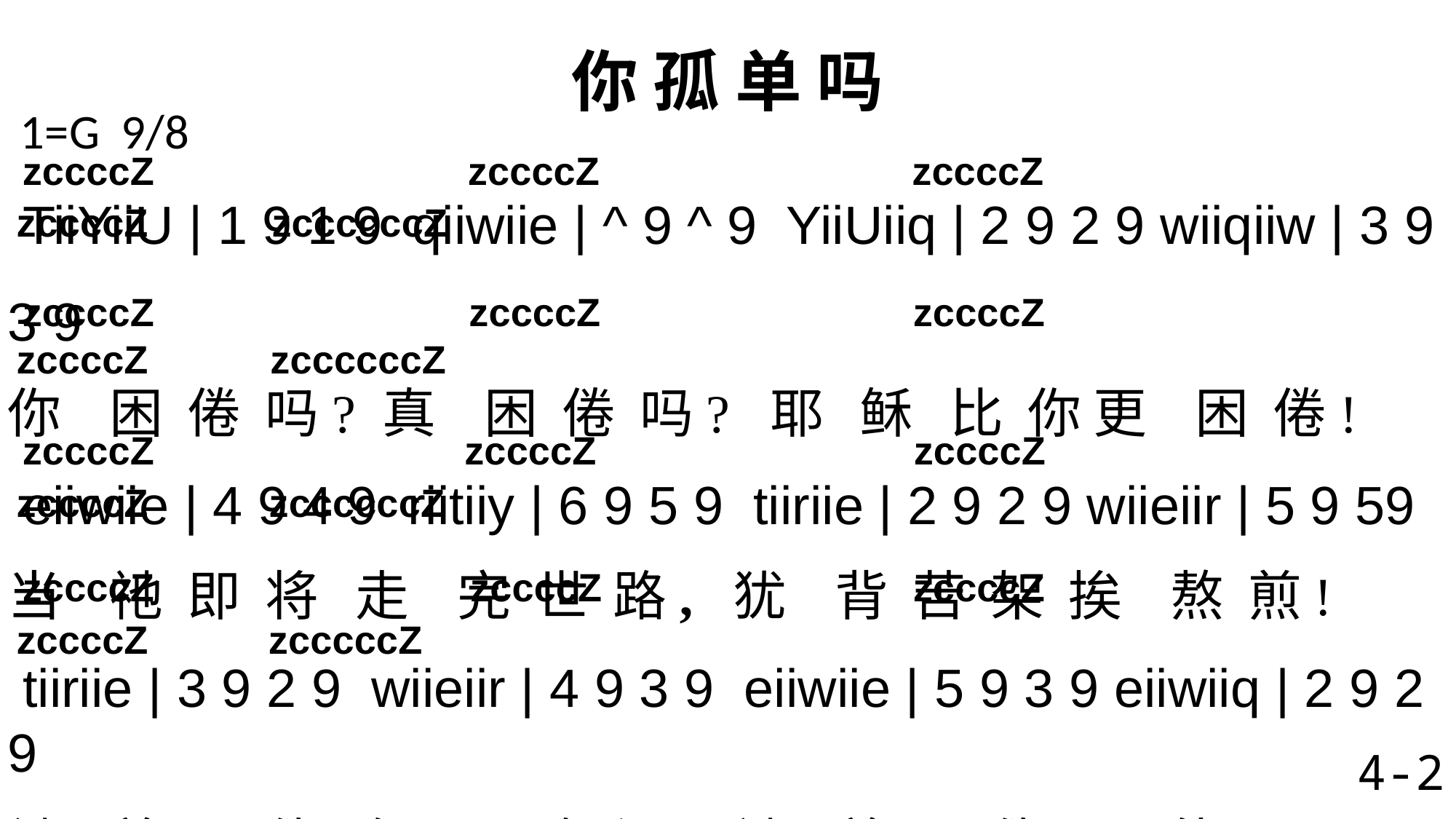

# 你 孤 单 吗
1=G  9/8
 zccccZ                              zccccZ                              zccccZ                           zccccZ            zccccccZ

 TiiYiiU | 1 9 1 9  qiiwiie | ^ 9 ^ 9  YiiUiiq | 2 9 2 9 wiiqiiw | 3 9 3 9
你    困  倦  吗? 真    困  倦  吗?  耶   稣   比  你 更    困  倦!
 eiiwiie | 4 9 4 9  riitiiy | 6 9 5 9  tiiriie | 2 9 2 9 wiieiir | 5 9 59
当    祂  即  将   走    完  世  路,  犹    背  苦  架  挨    熬  煎!
 tiiriie | 3 9 2 9  wiieiir | 4 9 3 9  eiiwiie | 5 9 3 9 eiiwiiq | 2 9 2 9
祂    曾  困  倦   在    那  晚  间,  祂    曾  困  倦  不    能  眠!
 TiiYiiU | 1 9 1 9  qiiwiie | 4 9 6 9  yiitiir | 3 9 5 9 riieiiw | 19 19\
大    声  祈  祷,  汗    如  血  点,  跪    在  客  西  马    尼  园!
 zccccZ                              zccccZ                              zccccZ                            zccccZ            zccccccZ

 zccccZ                             zccccZ                              zccccZ                            zccccZ            zccccccZ

 zccccZ                              zccccZ                              zccccZ                            zccccZ            zcccccZ

4-2